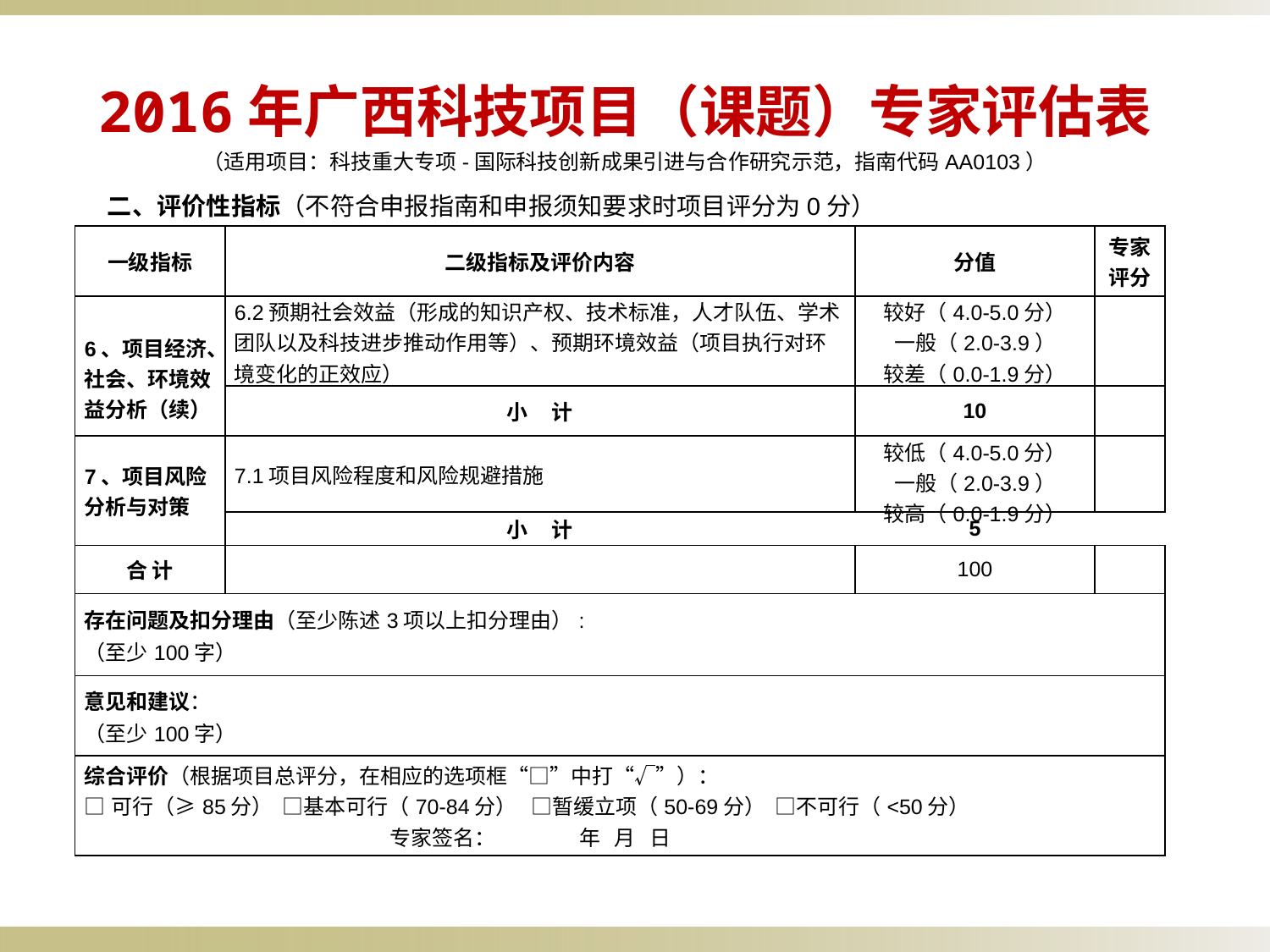

2016年广西科技项目（课题）专家评估表
（适用项目：科技重大专项-国际科技创新成果引进与合作研究示范，指南代码AA0103）

二、评价性指标（不符合申报指南和申报须知要求时项目评分为0分）
| 一级指标 | 二级指标及评价内容 | 分值 | 专家 评分 |
| --- | --- | --- | --- |
| 6、项目经济、社会、环境效益分析（续） | 6.2预期社会效益（形成的知识产权、技术标准，人才队伍、学术团队以及科技进步推动作用等）、预期环境效益（项目执行对环境变化的正效应） | 较好（4.0-5.0分） 一般（2.0-3.9） 较差（0.0-1.9分） |  |
|  | 小 计 | 10 |  |
| 7、项目风险分析与对策 | 7.1项目风险程度和风险规避措施 | 较低（4.0-5.0分） 一般（2.0-3.9） 较高（0.0-1.9分） |  |
|  | 小 计 | 5 |  |
| 合 计 |  | 100 |  |
| 存在问题及扣分理由（至少陈述3项以上扣分理由）: （至少100字） |  |  |  |
| 意见和建议： （至少100字） |  |  |  |
| 综合评价（根据项目总评分，在相应的选项框“□”中打“√”）： □可行（≥85分） □基本可行（70-84分） □暂缓立项（50-69分） □不可行（<50分） 专家签名： 年 月 日 |  |  |  |